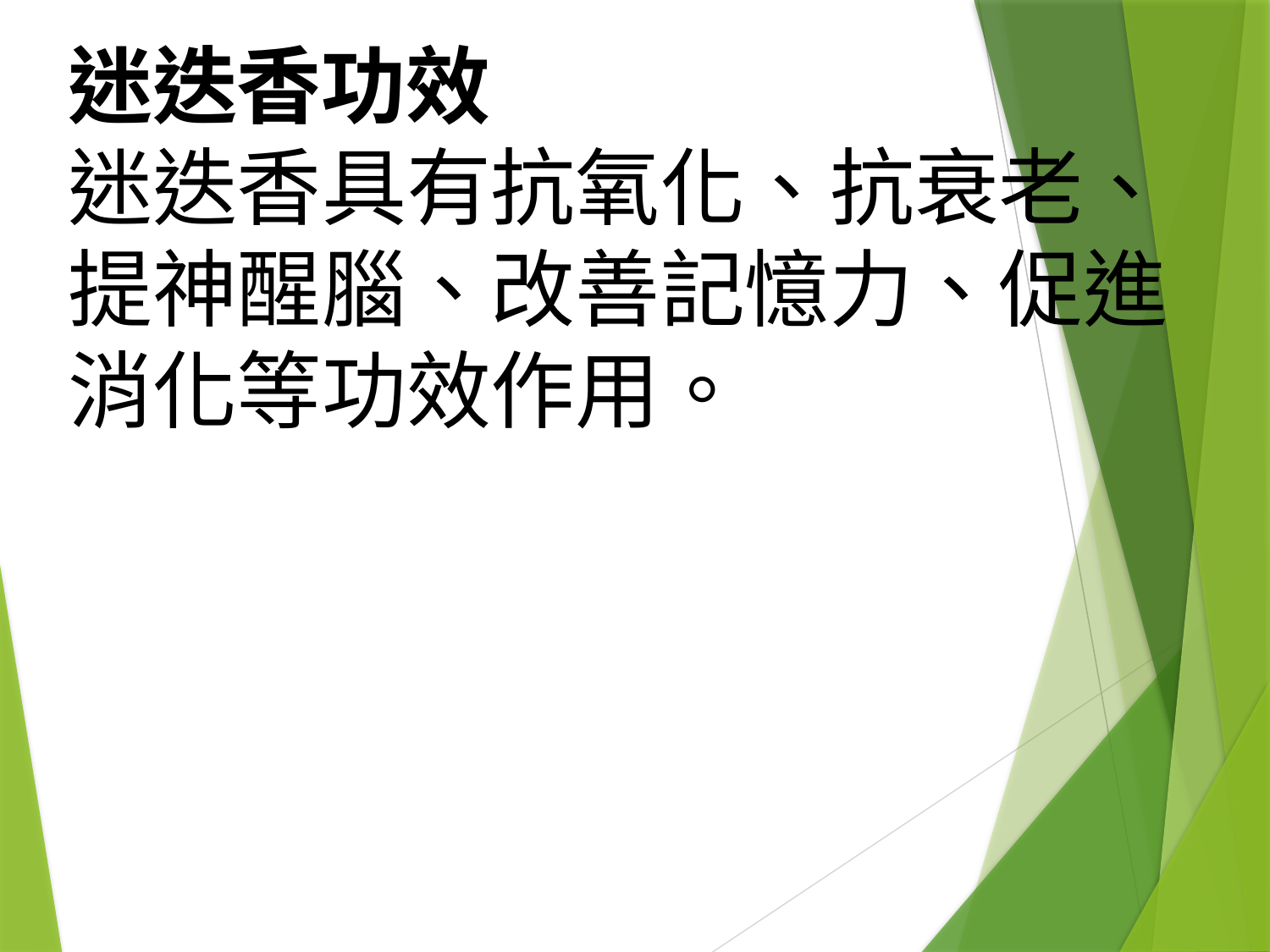

# 迷迭香功效 迷迭香具有抗氧化、抗衰老、提神醒腦、改善記憶力、促進消化等功效作用。